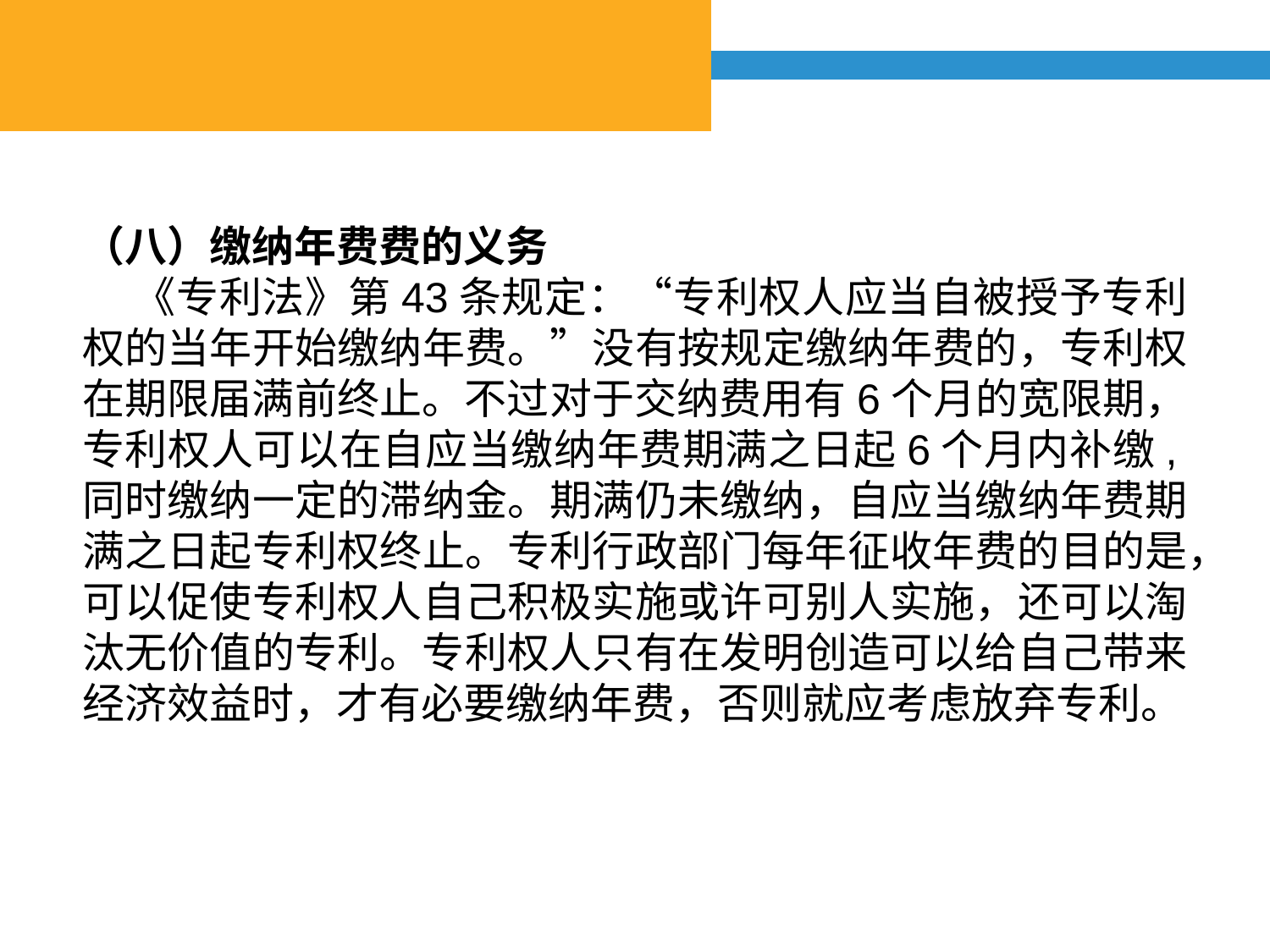

（八）缴纳年费费的义务
    《专利法》第43条规定：“专利权人应当自被授予专利权的当年开始缴纳年费。”没有按规定缴纳年费的，专利权在期限届满前终止。不过对于交纳费用有6个月的宽限期，专利权人可以在自应当缴纳年费期满之日起6个月内补缴,同时缴纳一定的滞纳金。期满仍未缴纳，自应当缴纳年费期满之日起专利权终止。专利行政部门每年征收年费的目的是，可以促使专利权人自己积极实施或许可别人实施，还可以淘汰无价值的专利。专利权人只有在发明创造可以给自己带来经济效益时，才有必要缴纳年费，否则就应考虑放弃专利。